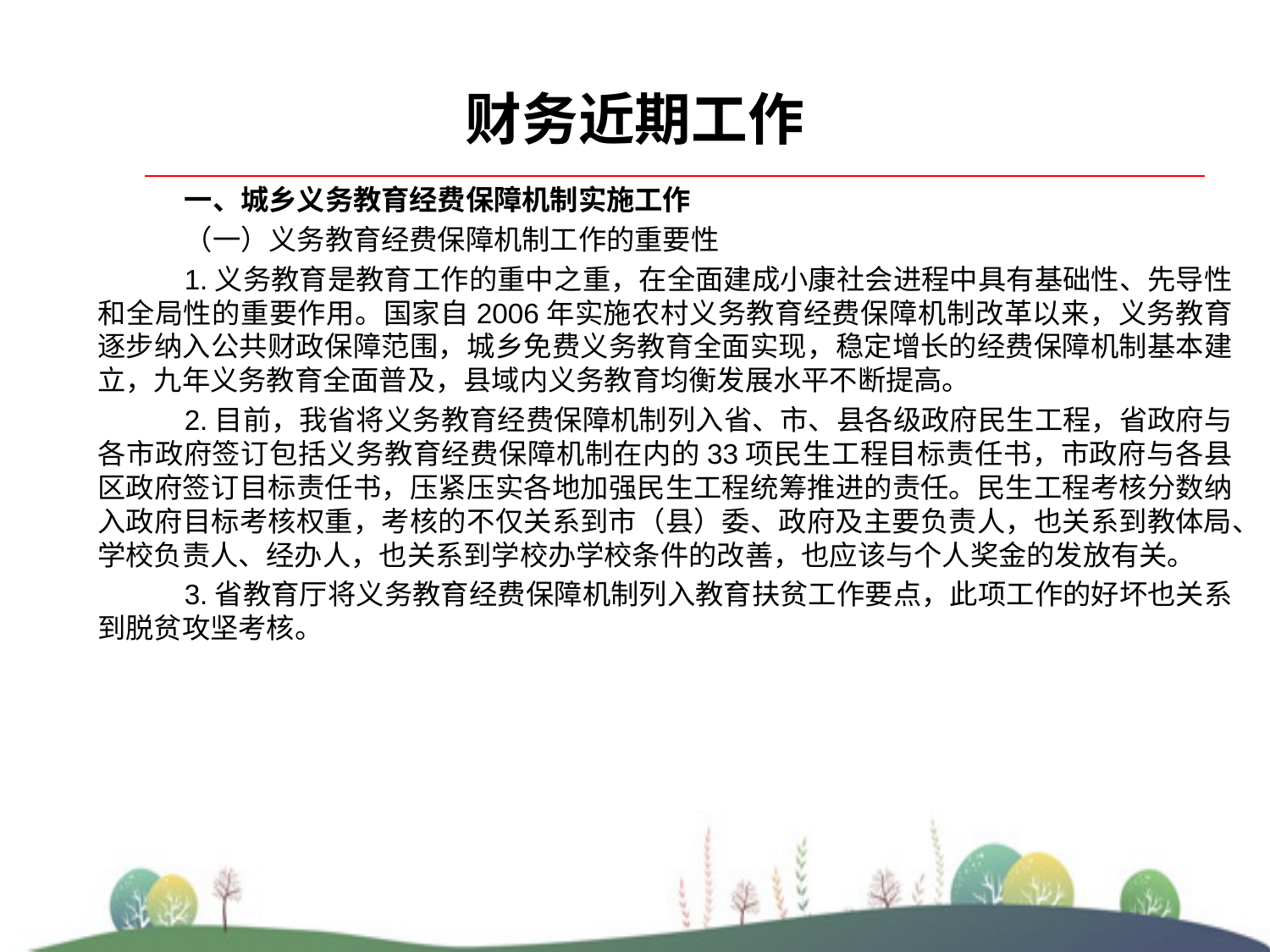

# 财务近期工作
一、城乡义务教育经费保障机制实施工作
（一）义务教育经费保障机制工作的重要性
1.义务教育是教育工作的重中之重，在全面建成小康社会进程中具有基础性、先导性和全局性的重要作用。国家自2006年实施农村义务教育经费保障机制改革以来，义务教育逐步纳入公共财政保障范围，城乡免费义务教育全面实现，稳定增长的经费保障机制基本建立，九年义务教育全面普及，县域内义务教育均衡发展水平不断提高。
2.目前，我省将义务教育经费保障机制列入省、市、县各级政府民生工程，省政府与各市政府签订包括义务教育经费保障机制在内的33项民生工程目标责任书，市政府与各县区政府签订目标责任书，压紧压实各地加强民生工程统筹推进的责任。民生工程考核分数纳入政府目标考核权重，考核的不仅关系到市（县）委、政府及主要负责人，也关系到教体局、学校负责人、经办人，也关系到学校办学校条件的改善，也应该与个人奖金的发放有关。
3.省教育厅将义务教育经费保障机制列入教育扶贫工作要点，此项工作的好坏也关系到脱贫攻坚考核。